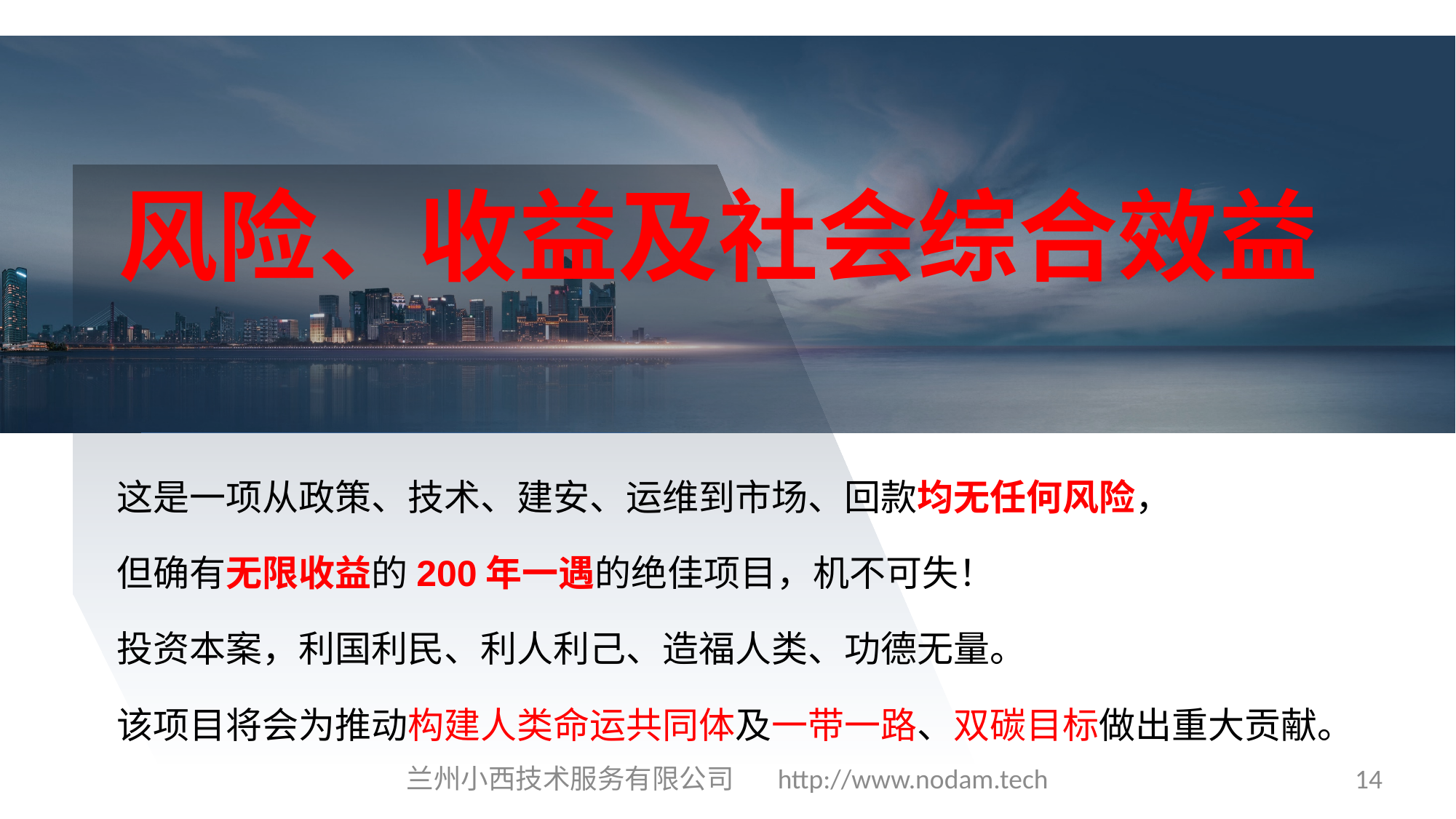

风险、收益及社会综合效益
这是一项从政策、技术、建安、运维到市场、回款均无任何风险，
但确有无限收益的200年一遇的绝佳项目，机不可失！
投资本案，利国利民、利人利己、造福人类、功德无量。
该项目将会为推动构建人类命运共同体及一带一路、双碳目标做出重大贡献。
兰州小西技术服务有限公司      http://www.nodam.tech
14